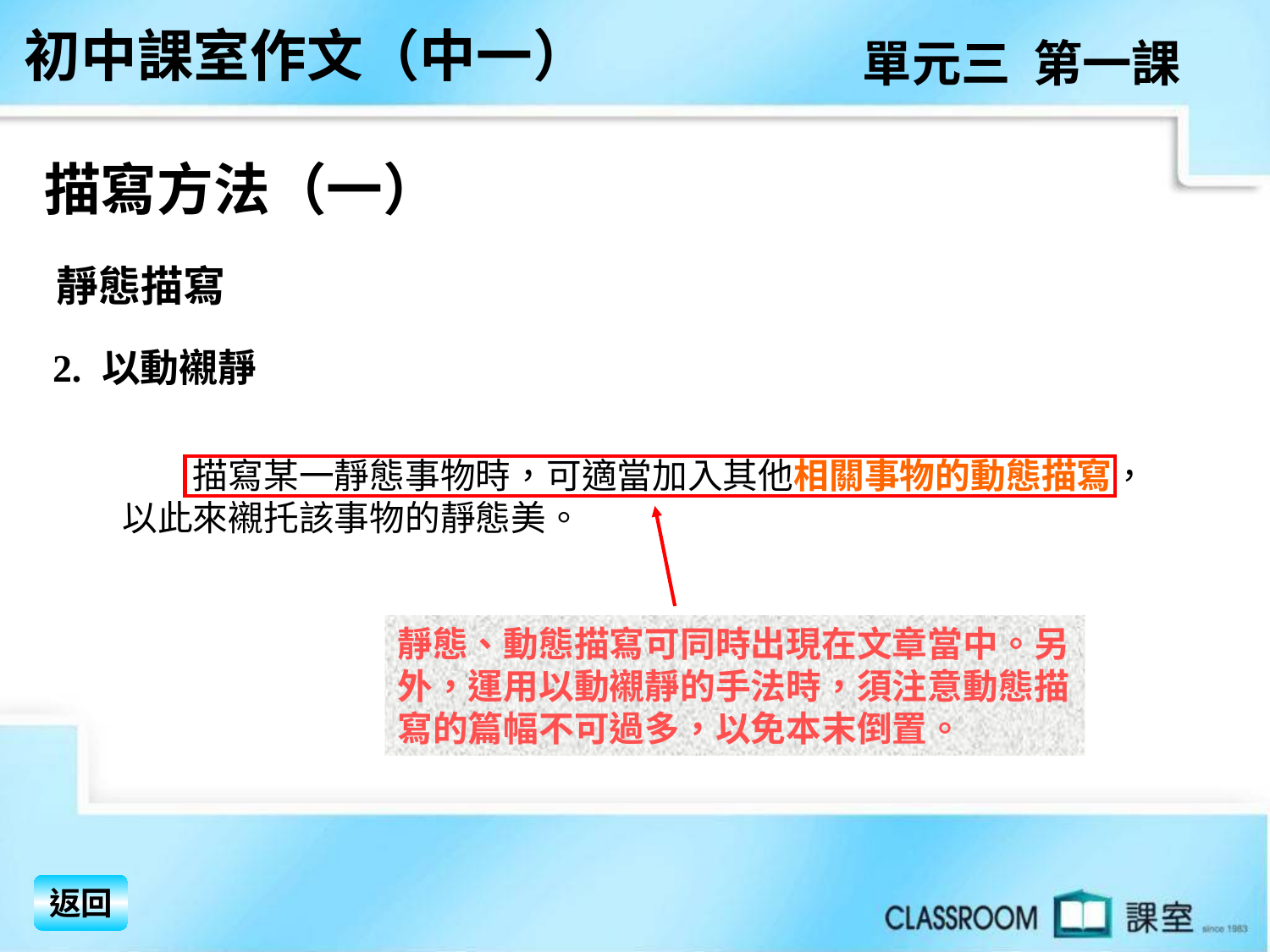

初中課室作文（中一）
單元三  第一課
描寫方法（一）
 靜態描寫
 2. 以動襯靜
　　描寫某一靜態事物時，可適當加入其他相關事物的動態描寫，以此來襯托該事物的靜態美。

靜態、動態描寫可同時出現在文章當中。另外，運用以動襯靜的手法時，須注意動態描寫的篇幅不可過多，以免本末倒置。
返回